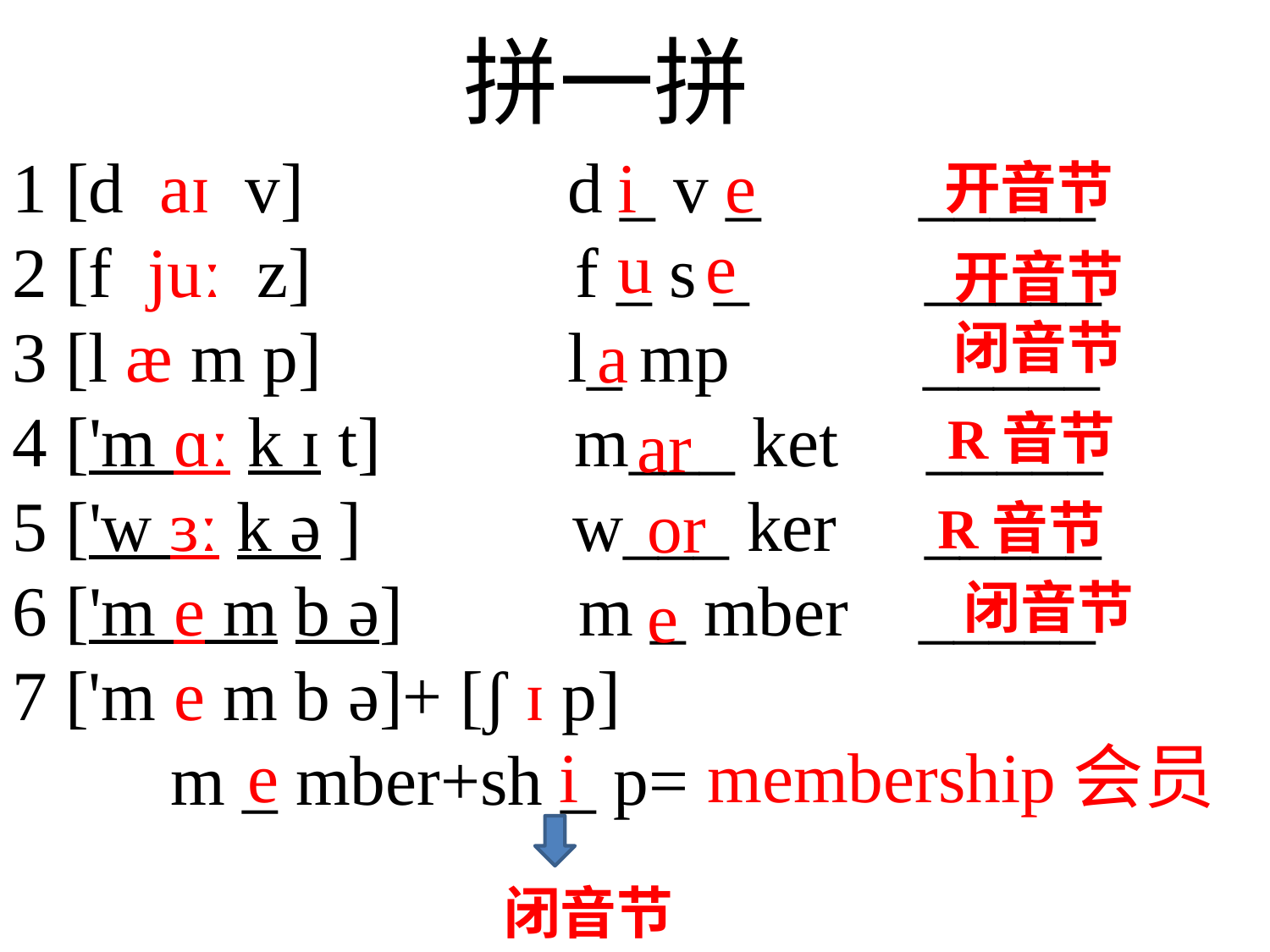

# 拼一拼
1 [d  aɪ  v]               d _ v _         _____
2 [f  juː  z]               f _ s _          _____
3 [l æ m p]              l_ mp           _____
4 ['m ɑː k ɪ t]           m___ ket     _____
5 ['w ɜː k ə ]            w___ ker     _____
6 ['m e m b ə]          m _ mber    _____
7 ['m e m b ə]+ [ʃ ɪ p]
         m _ mber+sh _ p=

i     e
 开音节
u   e
 开音节
a
 闭音节
ar
R音节
or
R音节
e
 闭音节
e                i
membership会员

 闭音节